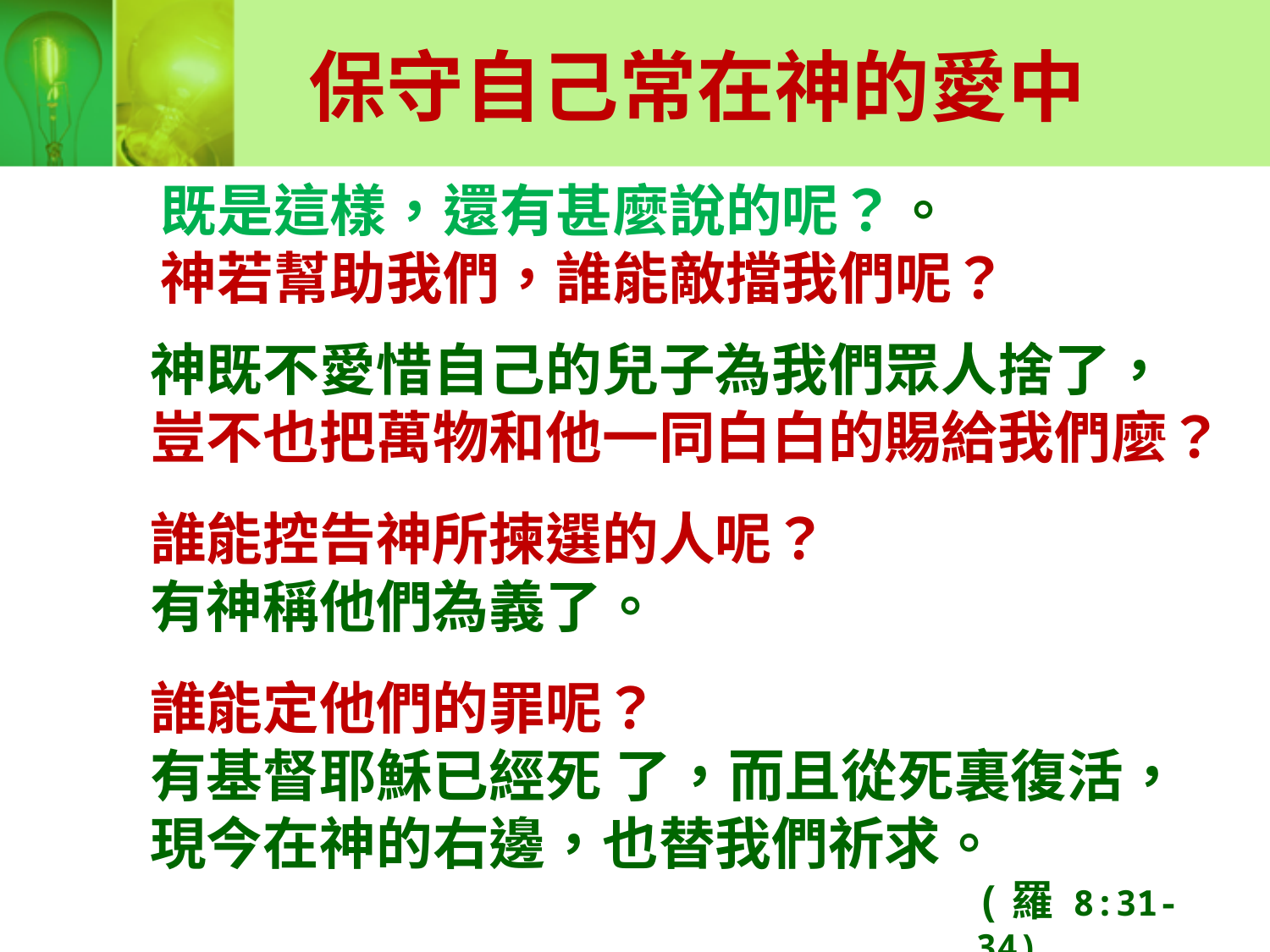

保守自己常在神的愛中
既是這樣，還有甚麼說的呢？。
神若幫助我們，誰能敵擋我們呢？
神既不愛惜自己的兒子為我們眾人捨了，
豈不也把萬物和他一同白白的賜給我們麼？

誰能控告神所揀選的人呢？
有神稱他們為義了。

誰能定他們的罪呢？
有基督耶穌已經死 了，而且從死裏復活，
現今在神的右邊，也替我們祈求。
(羅 8:31-34)